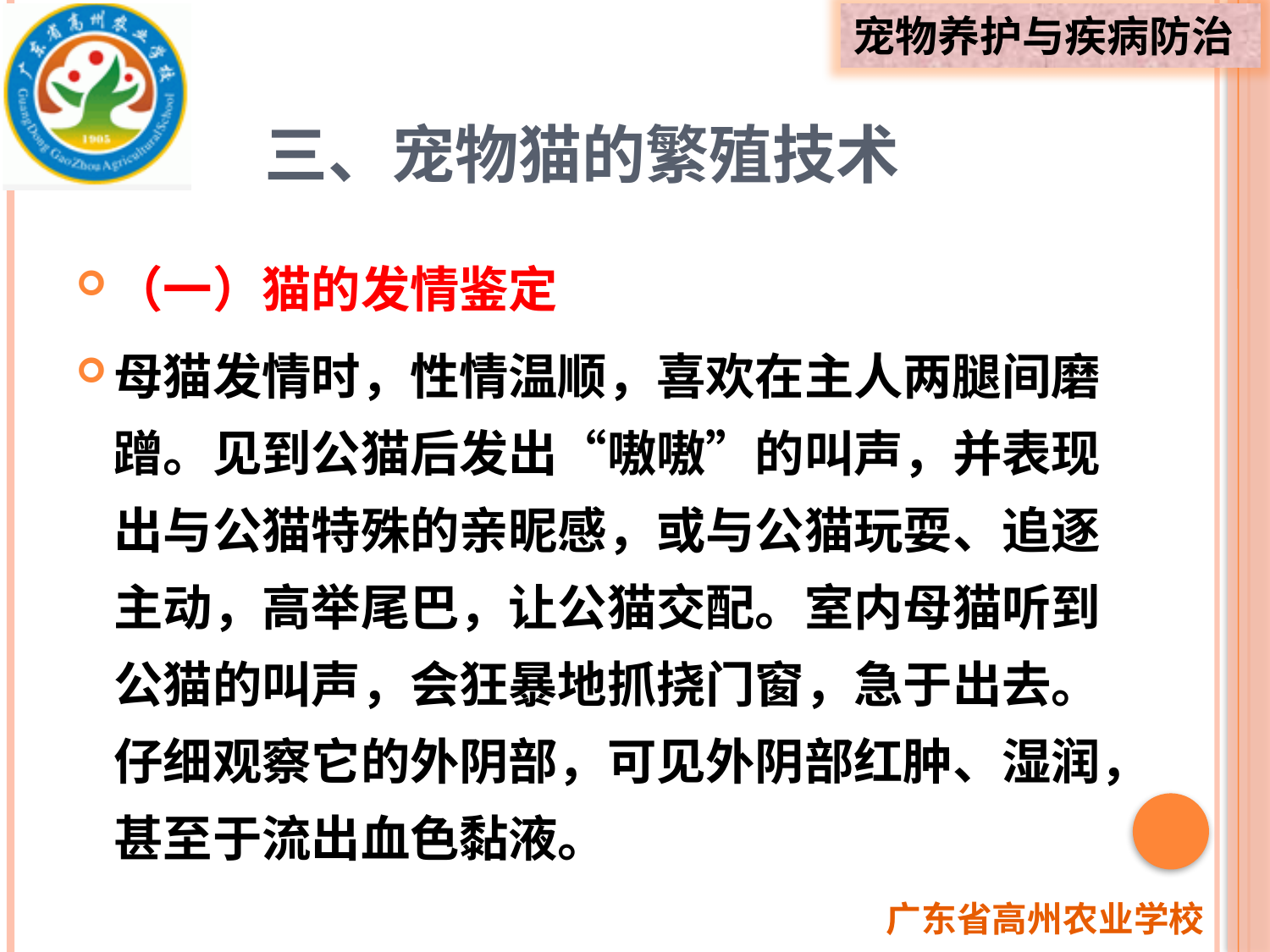

# 三、宠物猫的繁殖技术
（一）猫的发情鉴定
母猫发情时，性情温顺，喜欢在主人两腿间磨蹭。见到公猫后发出“嗷嗷”的叫声，并表现出与公猫特殊的亲昵感，或与公猫玩耍、追逐主动，高举尾巴，让公猫交配。室内母猫听到公猫的叫声，会狂暴地抓挠门窗，急于出去。仔细观察它的外阴部，可见外阴部红肿、湿润，甚至于流出血色黏液。